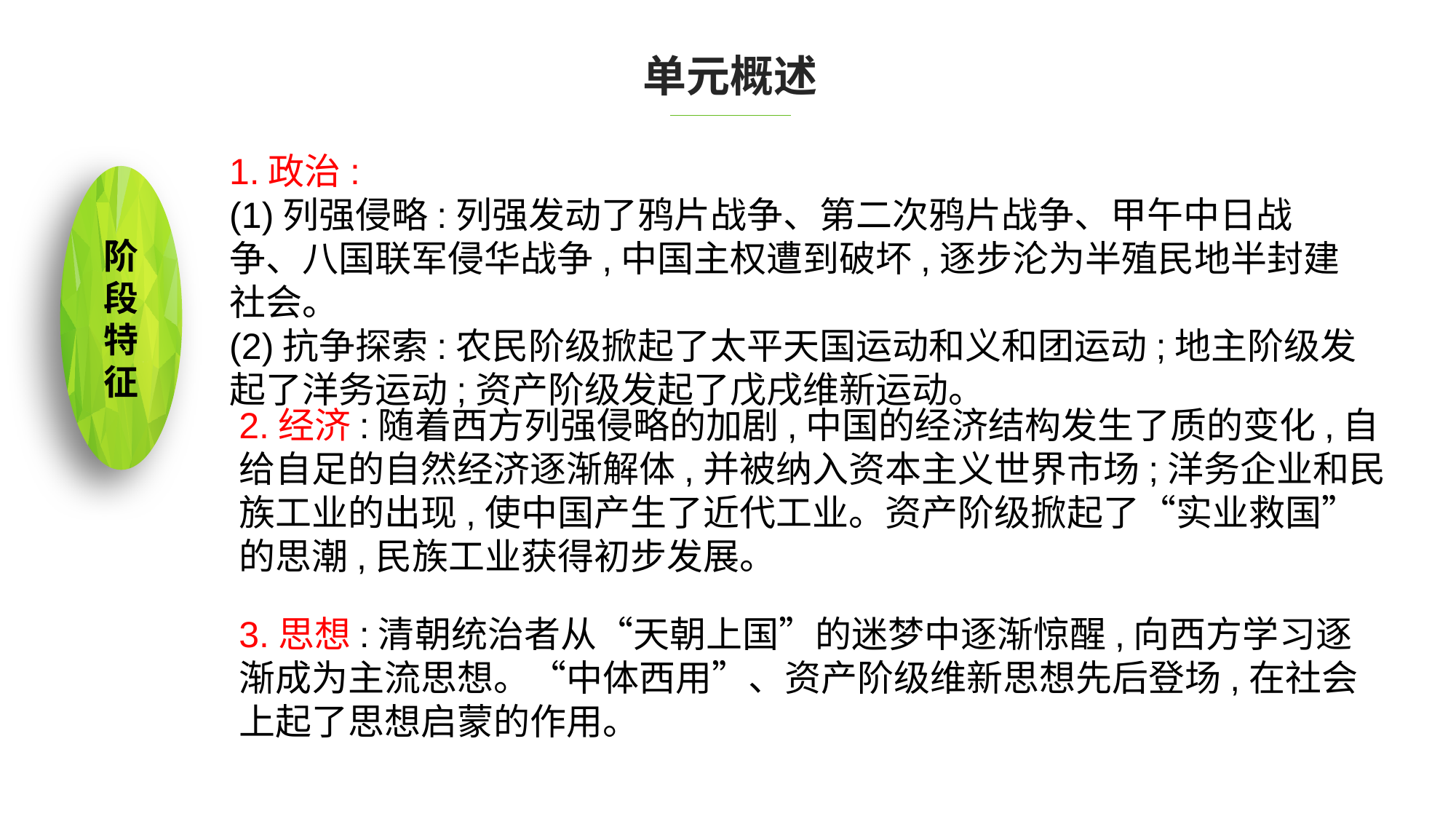

单元概述
1.政治:
(1)列强侵略:列强发动了鸦片战争、第二次鸦片战争、甲午中日战争、八国联军侵华战争,中国主权遭到破坏,逐步沦为半殖民地半封建社会。
(2)抗争探索:农民阶级掀起了太平天国运动和义和团运动;地主阶级发起了洋务运动;资产阶级发起了戊戌维新运动。
阶段特征
2.经济:随着西方列强侵略的加剧,中国的经济结构发生了质的变化,自给自足的自然经济逐渐解体,并被纳入资本主义世界市场;洋务企业和民族工业的出现,使中国产生了近代工业。资产阶级掀起了“实业救国”的思潮,民族工业获得初步发展。
3.思想:清朝统治者从“天朝上国”的迷梦中逐渐惊醒,向西方学习逐渐成为主流思想。“中体西用”、资产阶级维新思想先后登场,在社会上起了思想启蒙的作用。